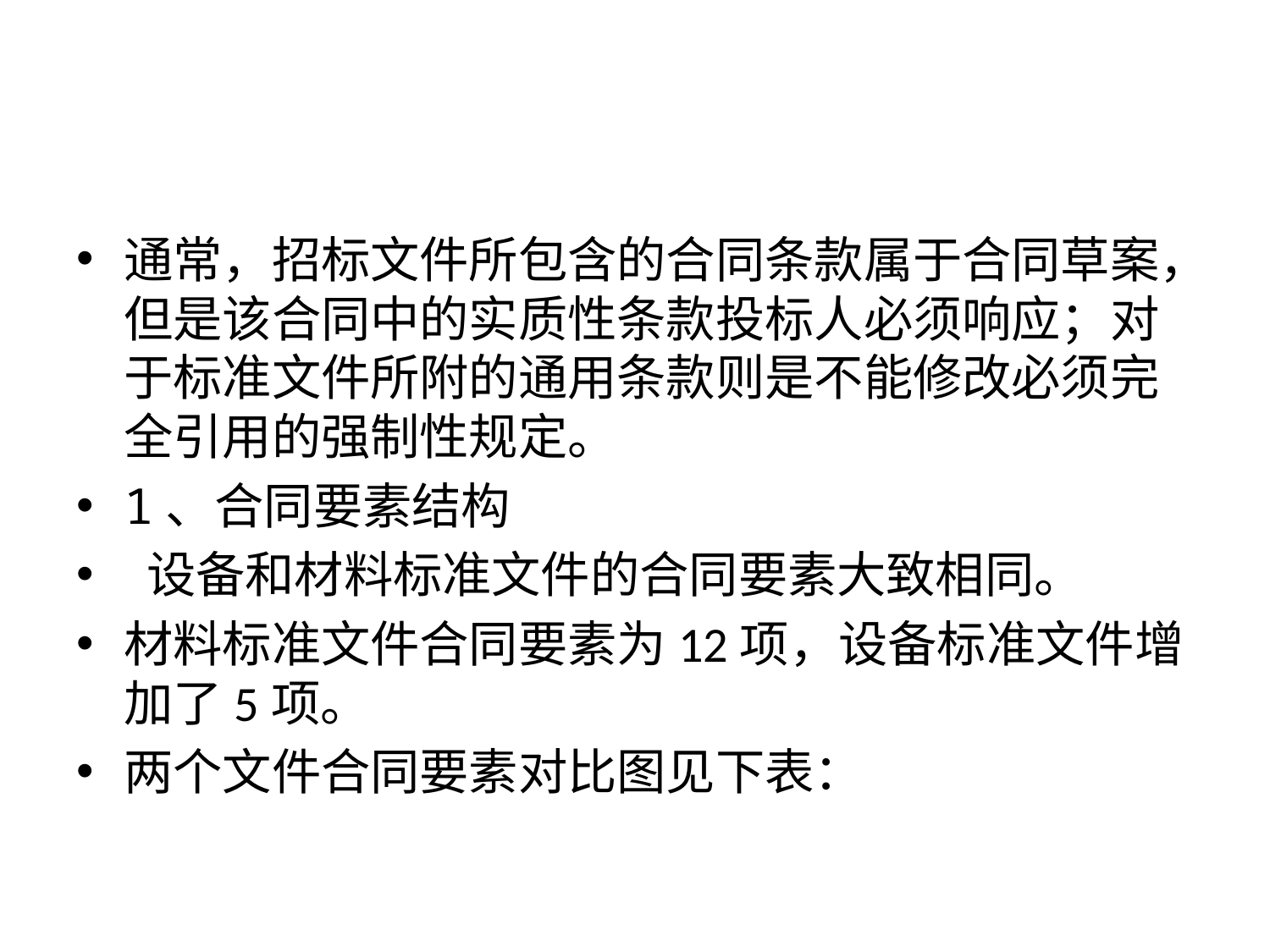

#
通常，招标文件所包含的合同条款属于合同草案，但是该合同中的实质性条款投标人必须响应；对于标准文件所附的通用条款则是不能修改必须完全引用的强制性规定。
1、合同要素结构
 设备和材料标准文件的合同要素大致相同。
材料标准文件合同要素为12项，设备标准文件增加了5项。
两个文件合同要素对比图见下表：